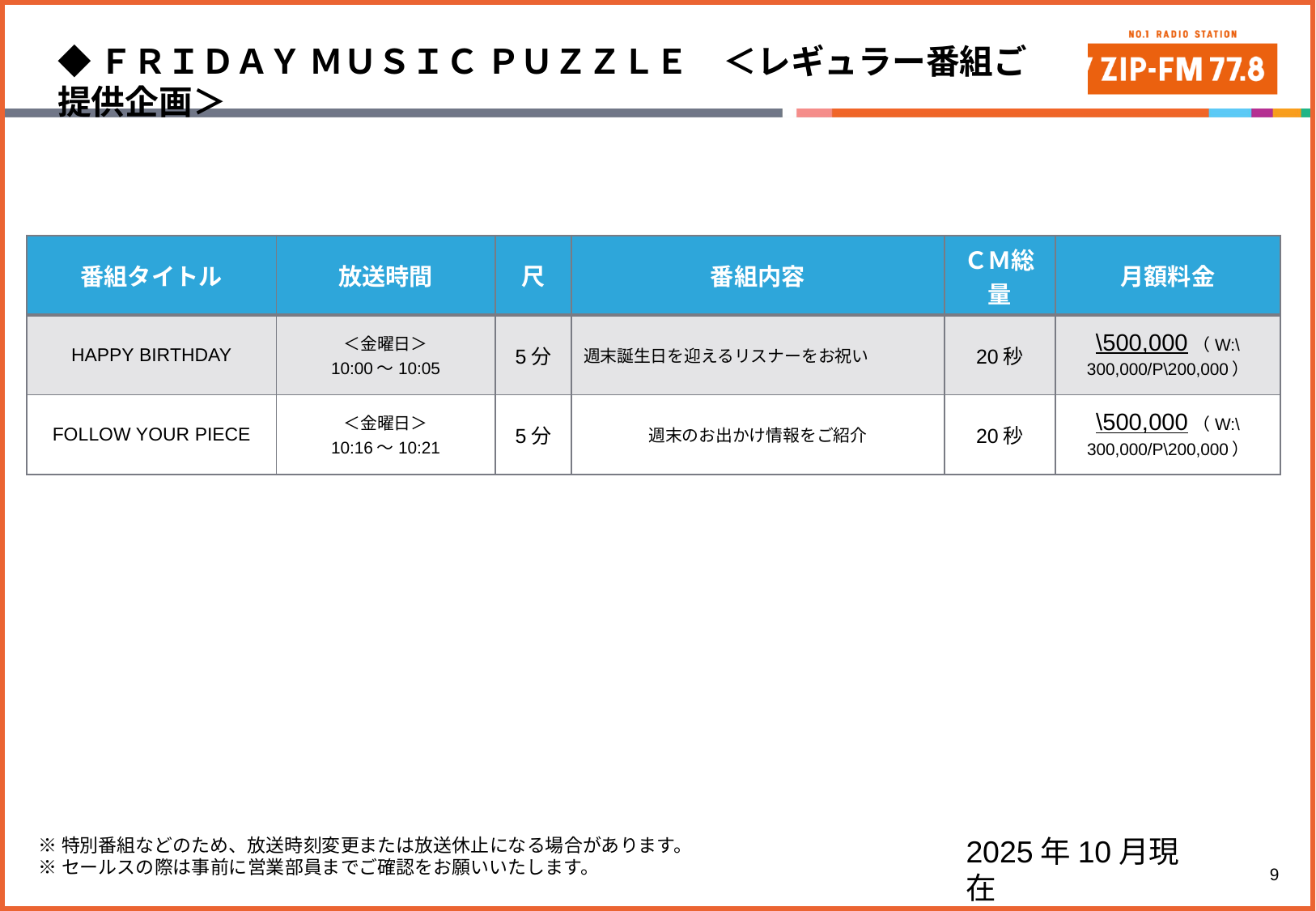

◆ＦＲＩＤＡＹ ＭＵＳＩＣ ＰＵＺＺＬＥ　＜レギュラー番組ご提供企画＞
| 番組タイトル | 放送時間 | 尺 | 番組内容 | ＣＭ総量 | 月額料金 |
| --- | --- | --- | --- | --- | --- |
| HAPPY BIRTHDAY | ＜金曜日＞ 10:00～10:05 | 5分 | 週末誕生日を迎えるリスナーをお祝い | 20秒 | \500,000（W:\300,000/P\200,000） |
| FOLLOW YOUR PIECE | ＜金曜日＞ 10:16～10:21 | 5分 | 週末のお出かけ情報をご紹介 | 20秒 | \500,000（W:\300,000/P\200,000） |
2025年10月現在
※特別番組などのため、放送時刻変更または放送休止になる場合があります。
※セールスの際は事前に営業部員までご確認をお願いいたします。